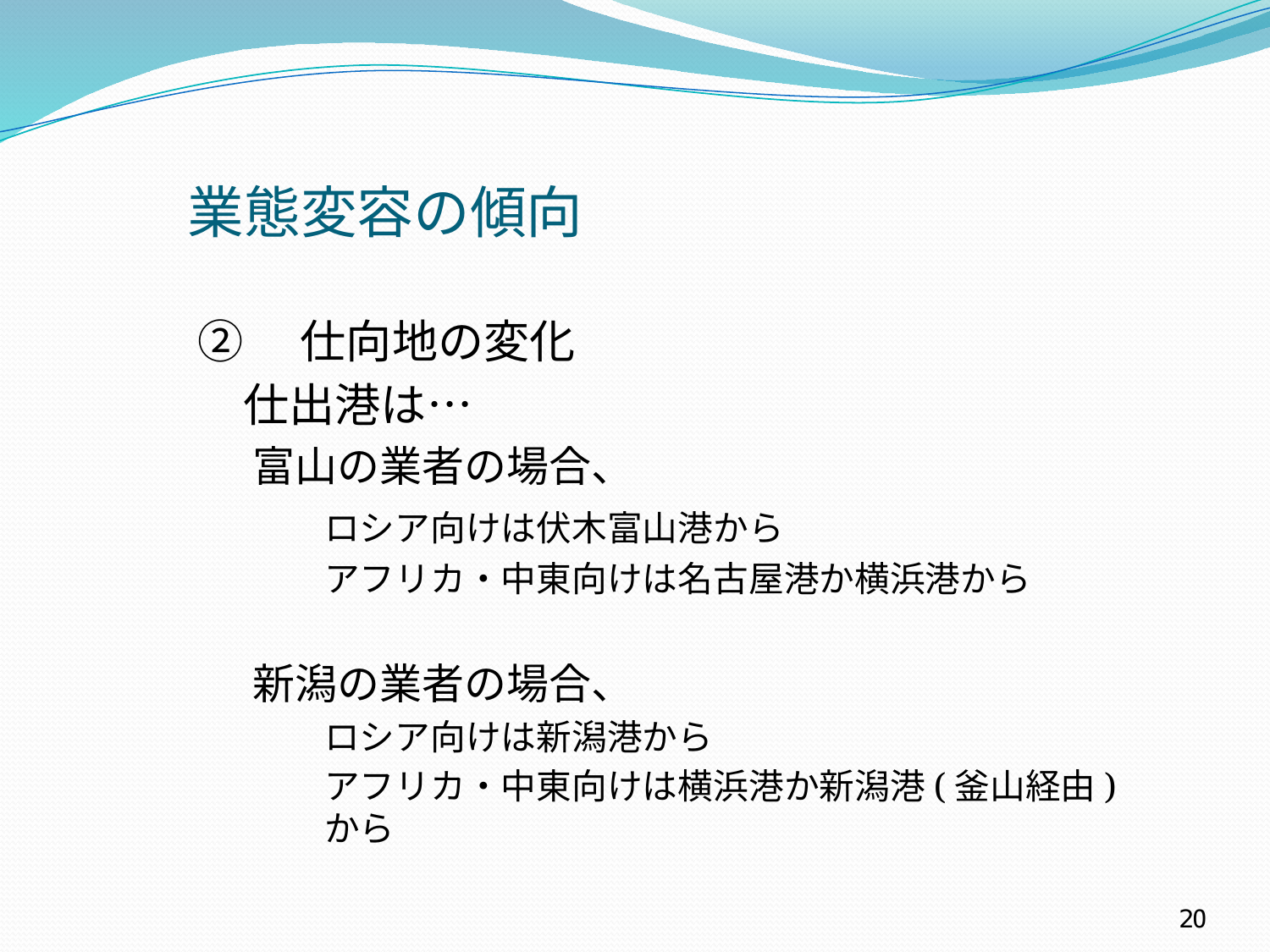

業態変容の傾向
②　仕向地の変化
　仕出港は…
富山の業者の場合、
	ロシア向けは伏木富山港から
	アフリカ・中東向けは名古屋港か横浜港から

新潟の業者の場合、
	ロシア向けは新潟港から
	アフリカ・中東向けは横浜港か新潟港(釜山経由)から

20